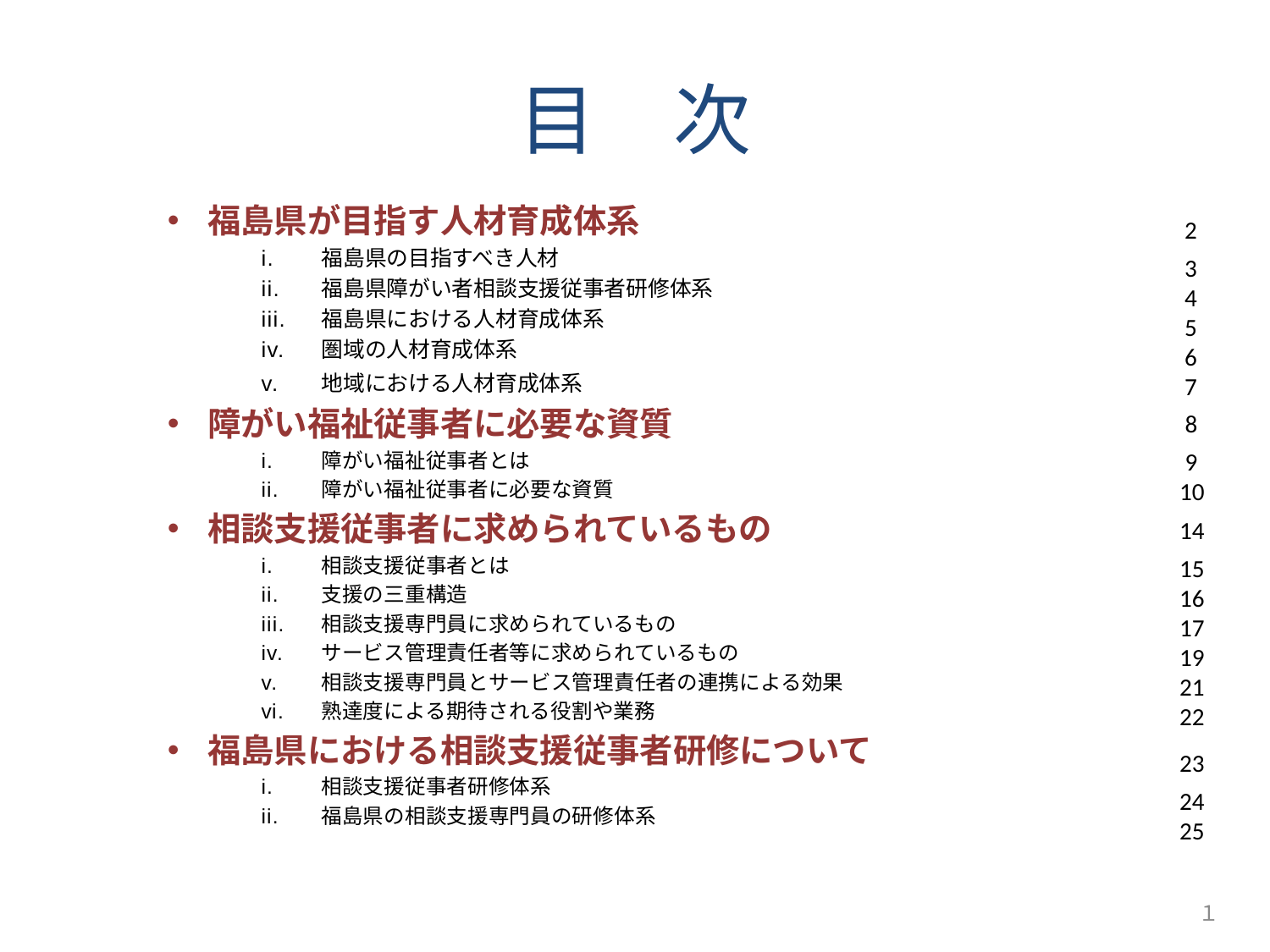

# 目　次
福島県が目指す人材育成体系
福島県の目指すべき人材
福島県障がい者相談支援従事者研修体系
福島県における人材育成体系
圏域の人材育成体系
地域における人材育成体系
障がい福祉従事者に必要な資質
障がい福祉従事者とは
障がい福祉従事者に必要な資質
相談支援従事者に求められているもの
相談支援従事者とは
支援の三重構造
相談支援専門員に求められているもの
サービス管理責任者等に求められているもの
相談支援専門員とサービス管理責任者の連携による効果
熟達度による期待される役割や業務
福島県における相談支援従事者研修について
相談支援従事者研修体系
福島県の相談支援専門員の研修体系
2

3
4
5
6
7
 8

 9
10
14

15
16
17
19
21
22
23

24
25
１